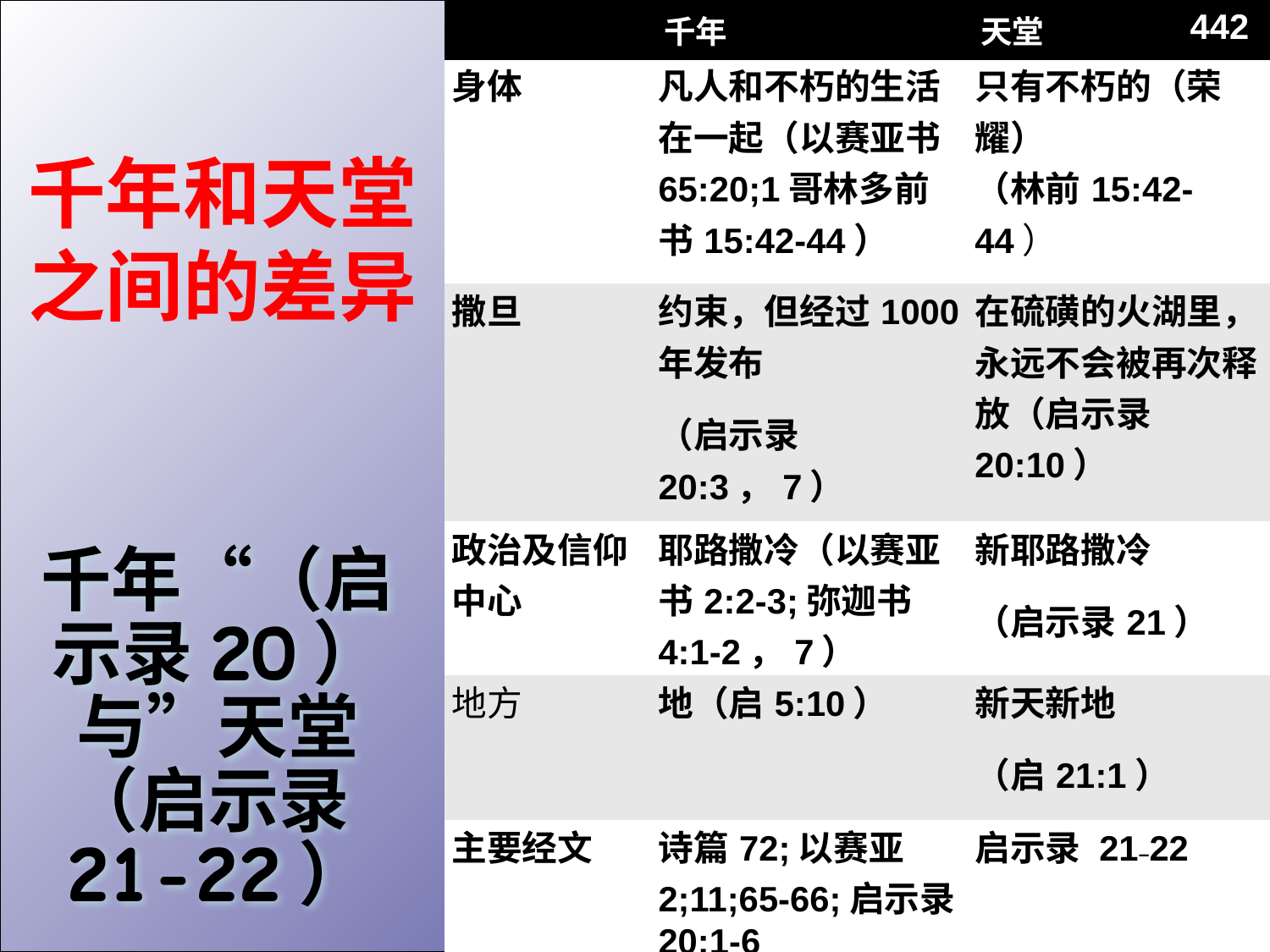

|  | 千年 | 天堂 |
| --- | --- | --- |
| 身体 | 凡人和不朽的生活在一起（以赛亚书65:20;1哥林多前书15:42-44） | 只有不朽的（荣耀） （林前15:42-44） |
| 撒旦 | 约束，但经过1000年发布 （启示录20:3，7） | 在硫磺的火湖里，永远不会被再次释放（启示录20:10） |
| 政治及信仰中心 | 耶路撒冷（以赛亚书2:2-3;弥迦书4:1-2，7） | 新耶路撒冷 （启示录21） |
| 地方 | 地（启5:10） | 新天新地 （启21:1） |
| 主要经文 | 诗篇72;以赛亚2;11;65-66;启示录20:1-6 | 启示录 21–22 |
442
# 千年和天堂之间的差异
千年“（启示录20）与”天堂（启示录21-22）